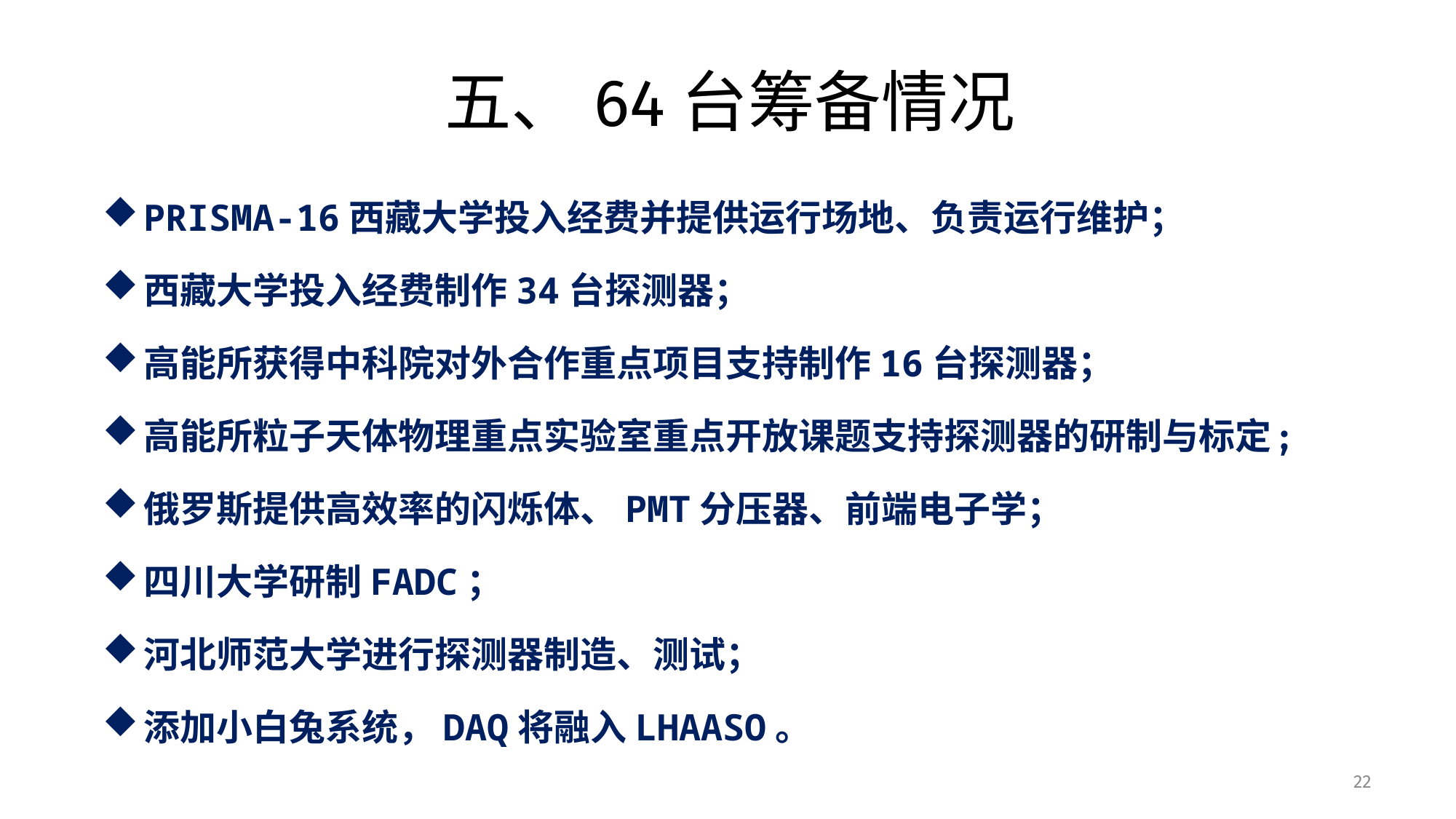

# 五、64台筹备情况
PRISMA-16西藏大学投入经费并提供运行场地、负责运行维护；
西藏大学投入经费制作34台探测器；
高能所获得中科院对外合作重点项目支持制作16台探测器；
高能所粒子天体物理重点实验室重点开放课题支持探测器的研制与标定;
俄罗斯提供高效率的闪烁体、PMT分压器、前端电子学；
四川大学研制FADC；
河北师范大学进行探测器制造、测试；
添加小白兔系统，DAQ将融入LHAASO。
22